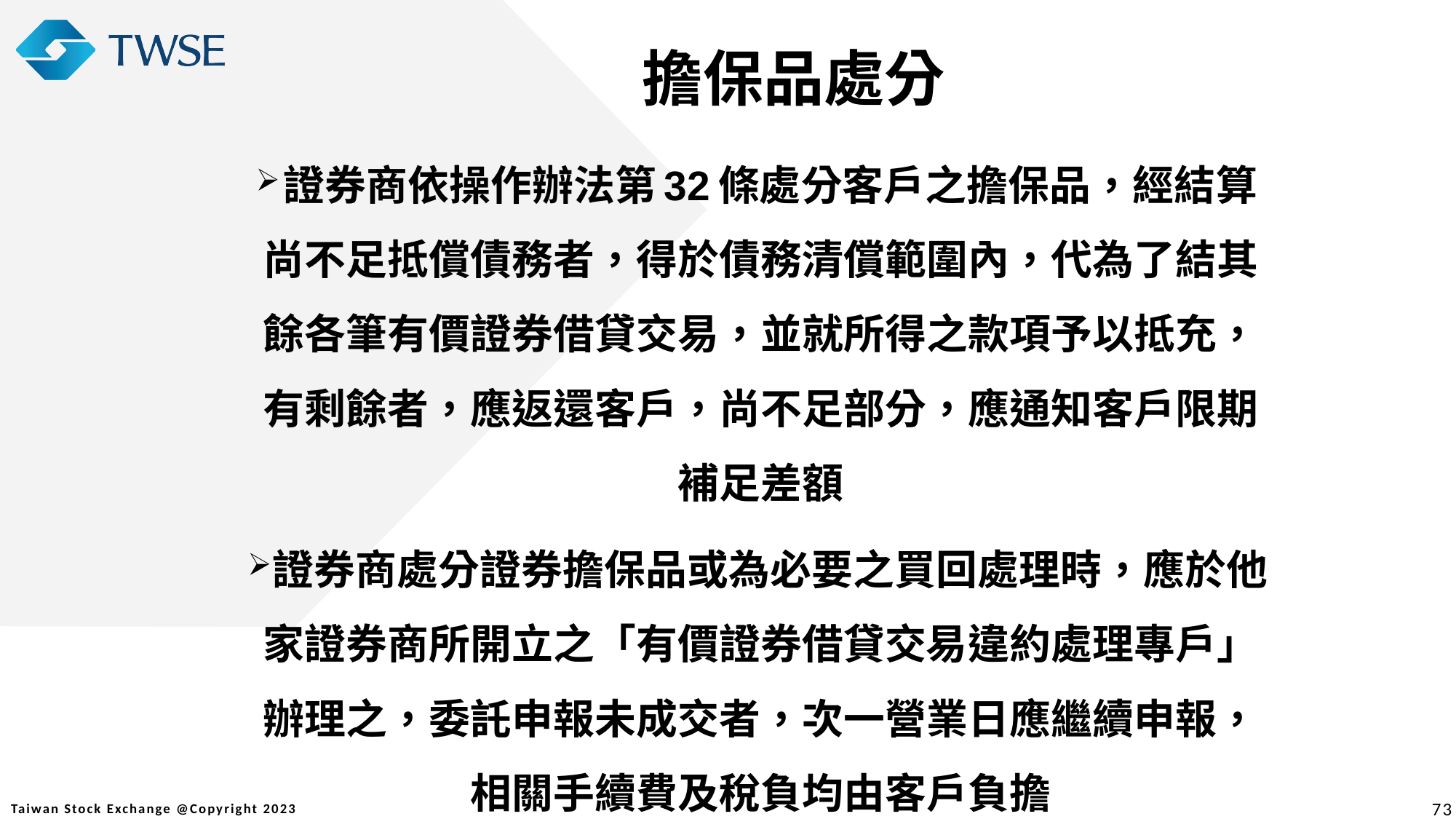

擔保品處分
證券商依操作辦法第32條處分客戶之擔保品，經結算尚不足抵償債務者，得於債務清償範圍內，代為了結其餘各筆有價證券借貸交易，並就所得之款項予以抵充，有剩餘者，應返還客戶，尚不足部分，應通知客戶限期補足差額
證券商處分證券擔保品或為必要之買回處理時，應於他家證券商所開立之「有價證券借貸交易違約處理專戶」辦理之，委託申報未成交者，次一營業日應繼續申報，相關手續費及稅負均由客戶負擔

73